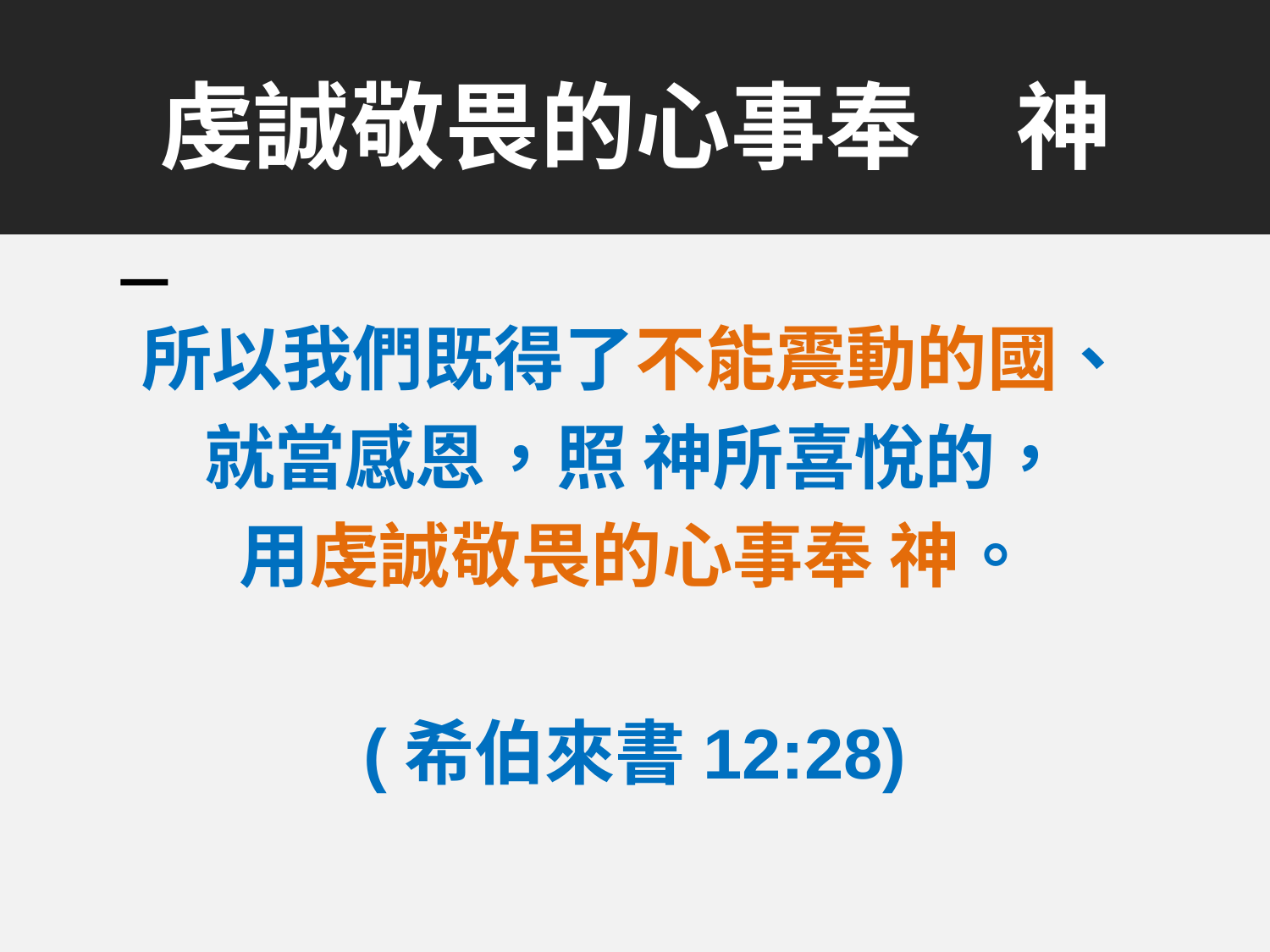

# 虔誠敬畏的心事奉　神

所以我們既得了不能震動的國、
就當感恩，照 神所喜悅的，
用虔誠敬畏的心事奉 神。

(希伯來書12:28)